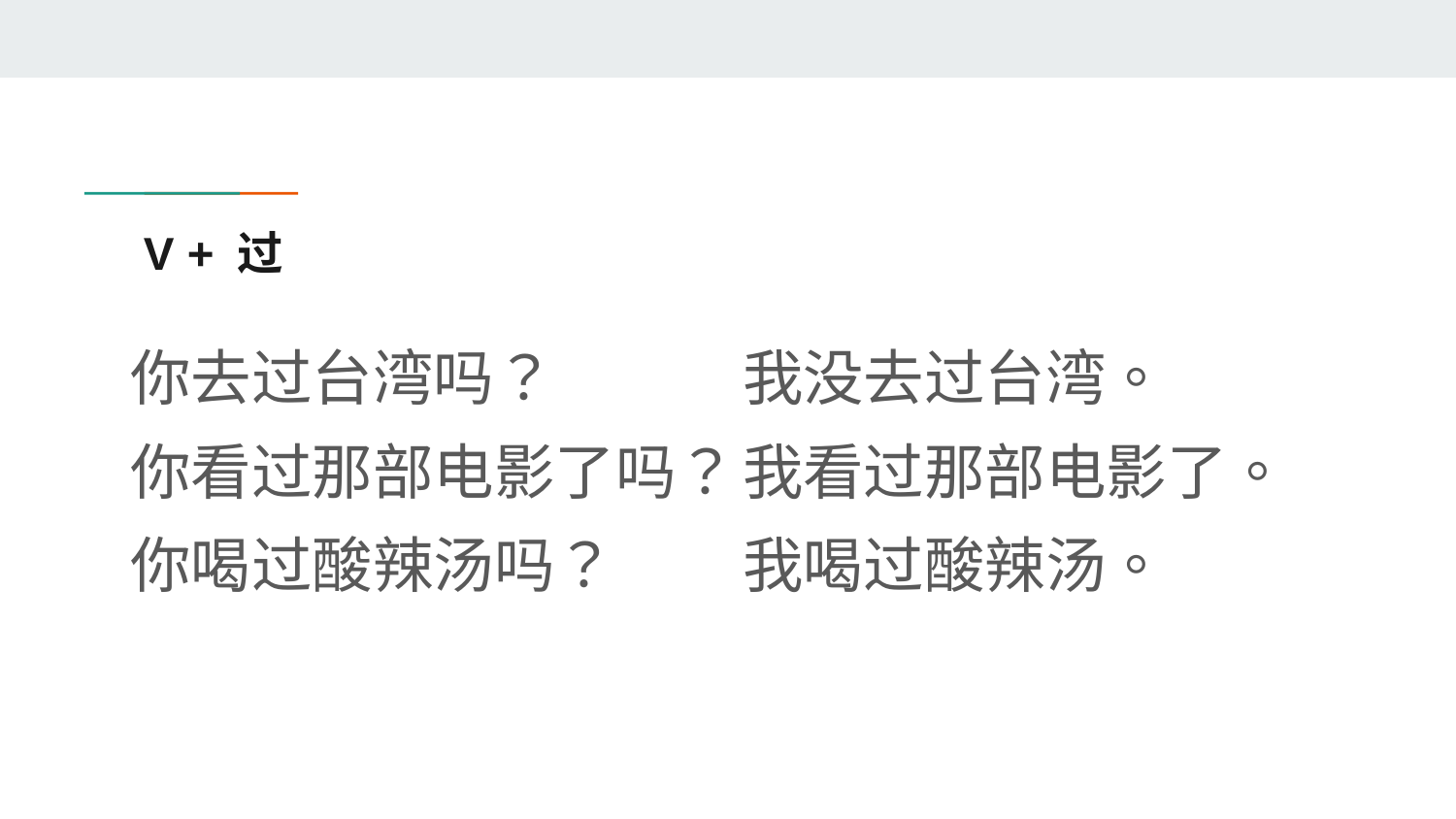

# V + 过
你去过台湾吗？
你看过那部电影了吗？
你喝过酸辣汤吗？

我没去过台湾。
我看过那部电影了。
我喝过酸辣汤。